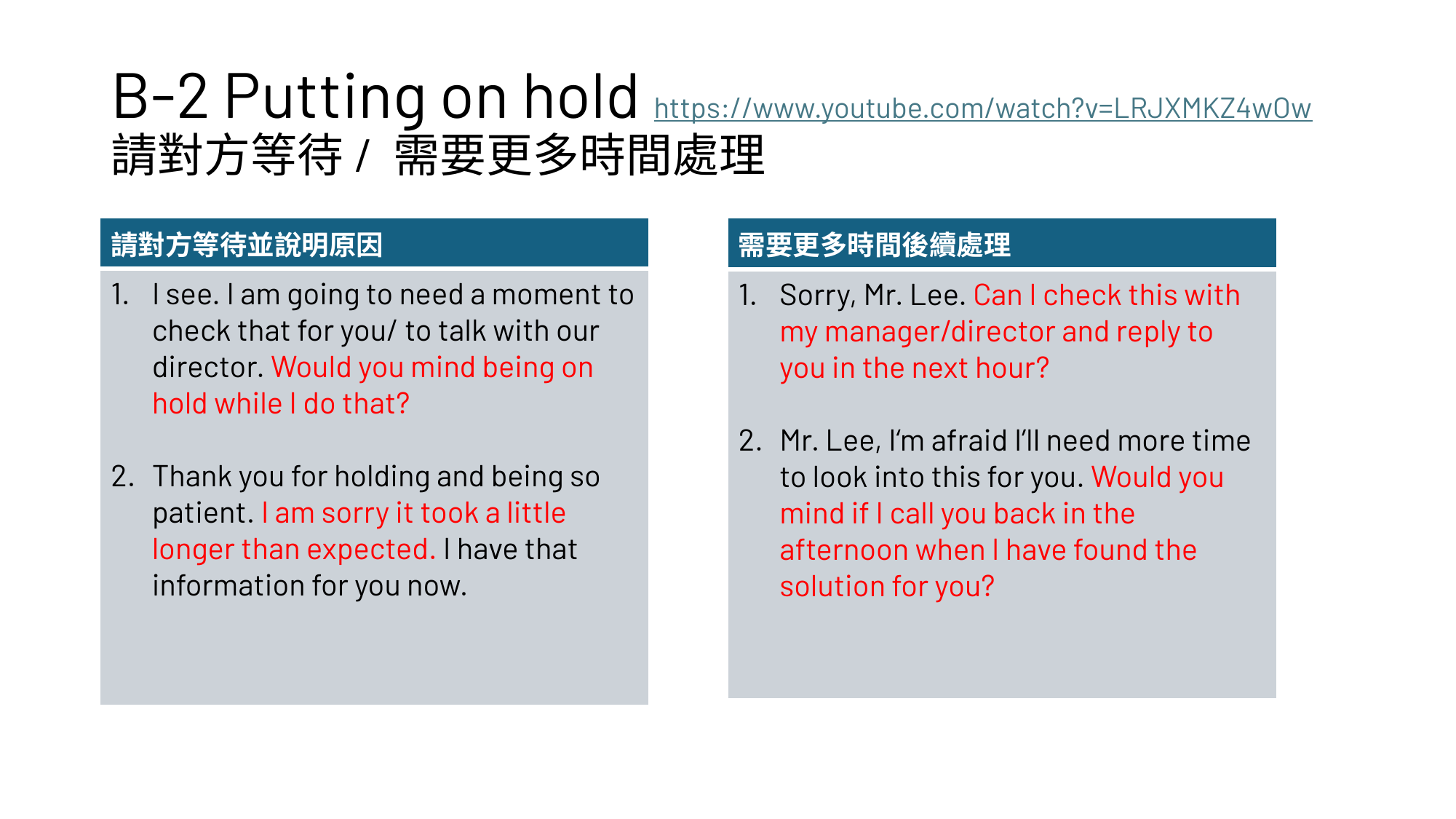

# B-2 Putting on hold https://www.youtube.com/watch?v=LRJXMKZ4wOw 請對方等待/ 需要更多時間處理
| 需要更多時間後續處理 |
| --- |
| Sorry, Mr. Lee. Can I check this with my manager/director and reply to you in the next hour? Mr. Lee, I‘m afraid I’ll need more time to look into this for you. Would you mind if I call you back in the afternoon when I have found the solution for you? |
| 請對方等待並說明原因 |
| --- |
| I see. I am going to need a moment to check that for you/ to talk with our director. Would you mind being on hold while I do that? Thank you for holding and being so patient. I am sorry it took a little longer than expected. I have that information for you now. |